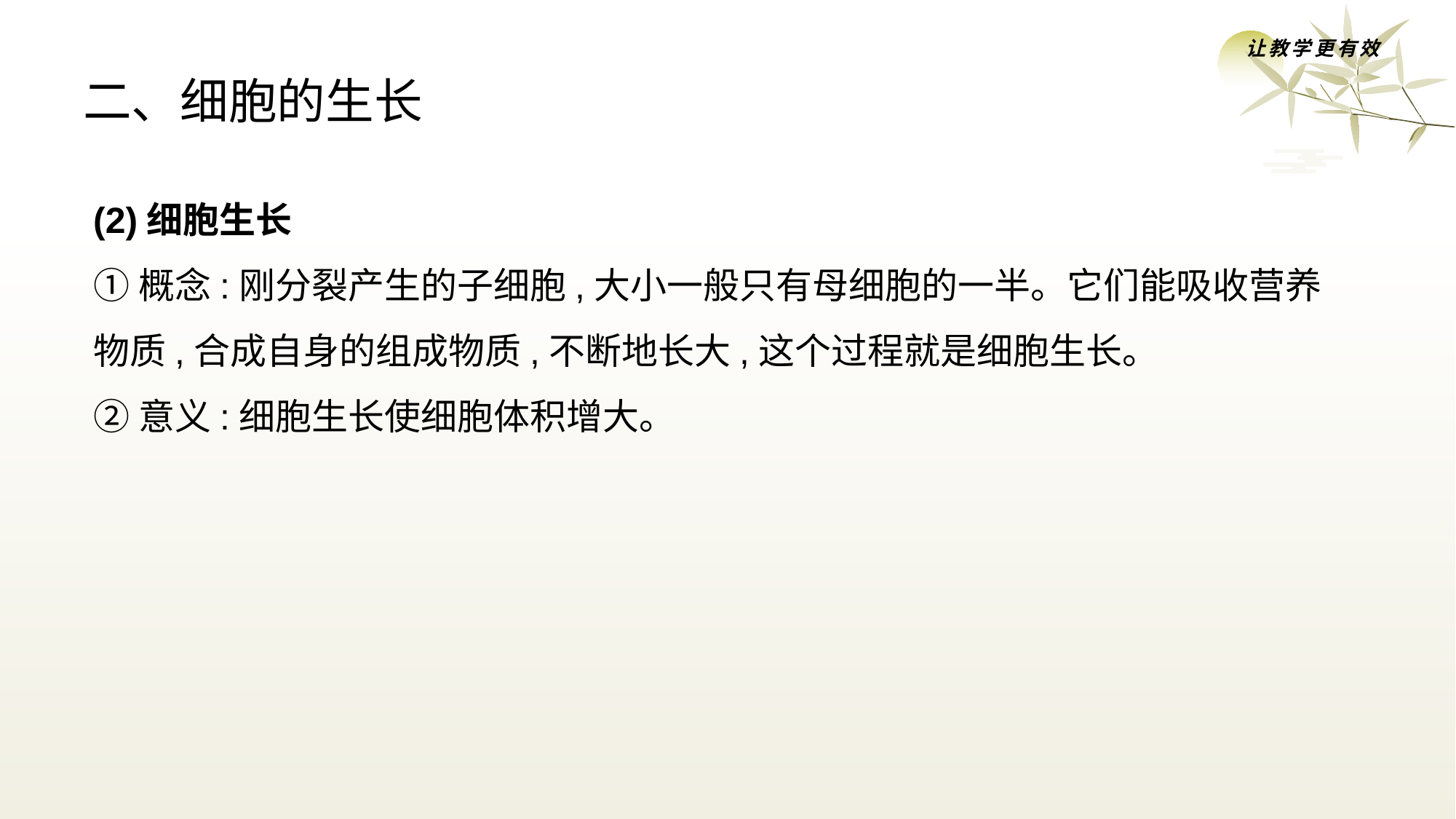

让教学更有效
# 二、细胞的生长
(2)细胞生长
①概念:刚分裂产生的子细胞,大小一般只有母细胞的一半。它们能吸收营养物质,合成自身的组成物质,不断地长大,这个过程就是细胞生长。
②意义:细胞生长使细胞体积增大。